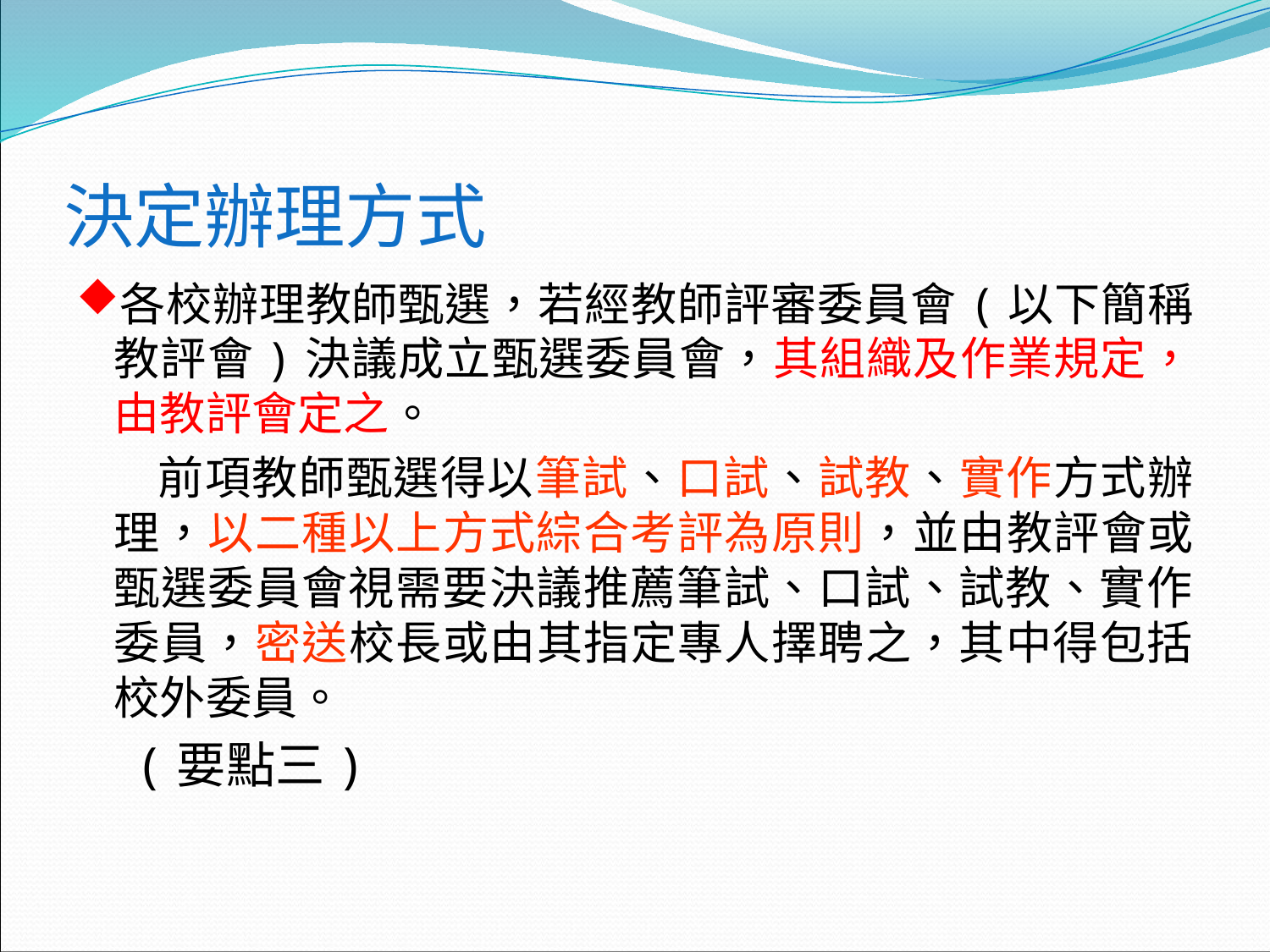

# 決定辦理方式
各校辦理教師甄選，若經教師評審委員會(以下簡稱教評會)決議成立甄選委員會，其組織及作業規定，由教評會定之。
      前項教師甄選得以筆試、口試、試教、實作方式辦理，以二種以上方式綜合考評為原則，並由教評會或甄選委員會視需要決議推薦筆試、口試、試教、實作委員，密送校長或由其指定專人擇聘之，其中得包括校外委員。
  (要點三)